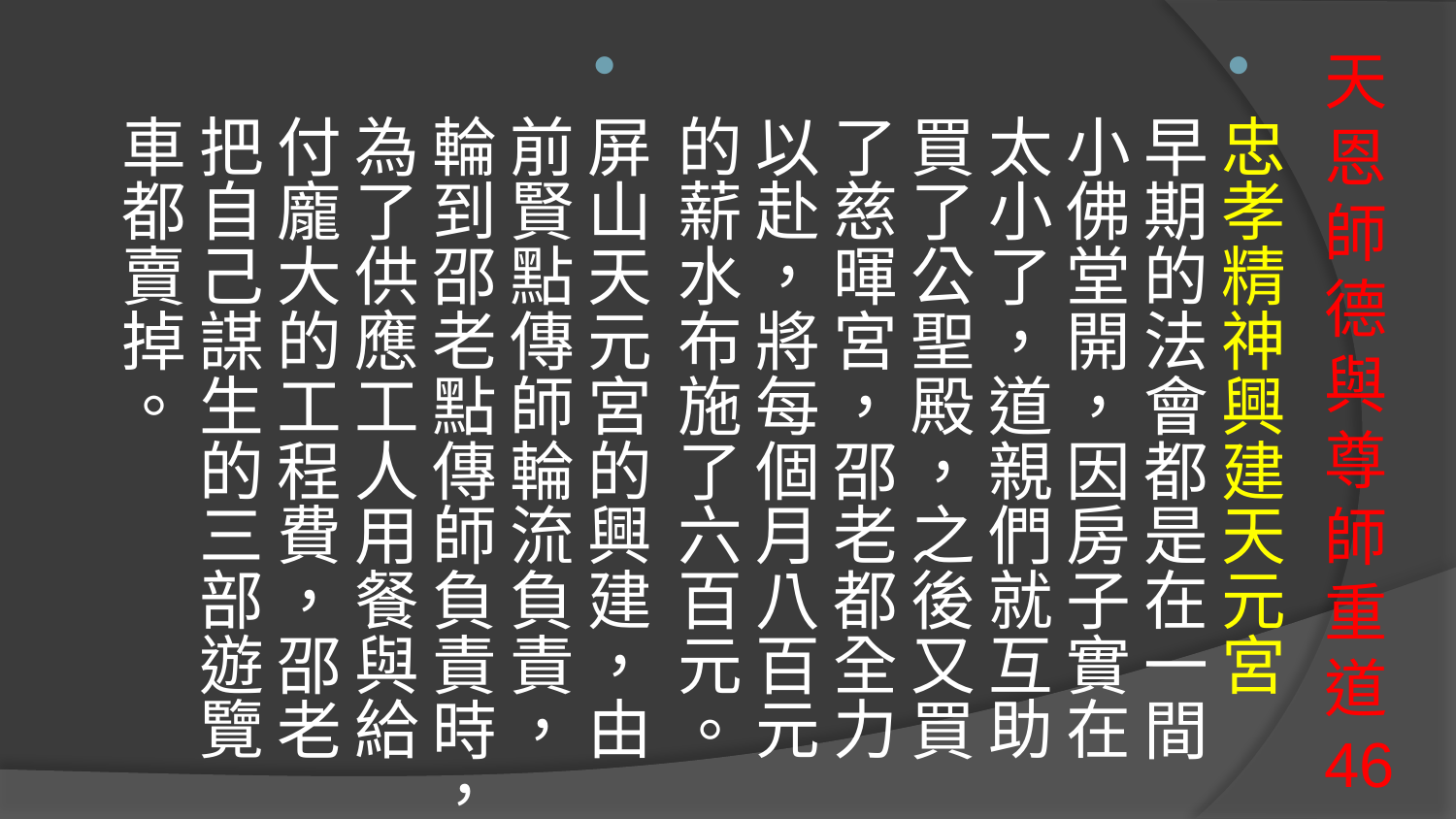

# 天恩師德與尊師重道 46
忠孝精神興建天元宮
早期的法會都是在一間小佛堂開，因房子實在太小了，道親們就互助買了公聖殿，之後又買了慈暉宮，邵老都全力以赴，將每個月八百元的薪水布施了六百元。
屏山天元宮的興建，由前賢點傳師輪流負責，輪到邵老點傳師負責時，為了供應工人用餐與給付龐大的工程費，邵老把自己謀生的三部遊覽車都賣掉。